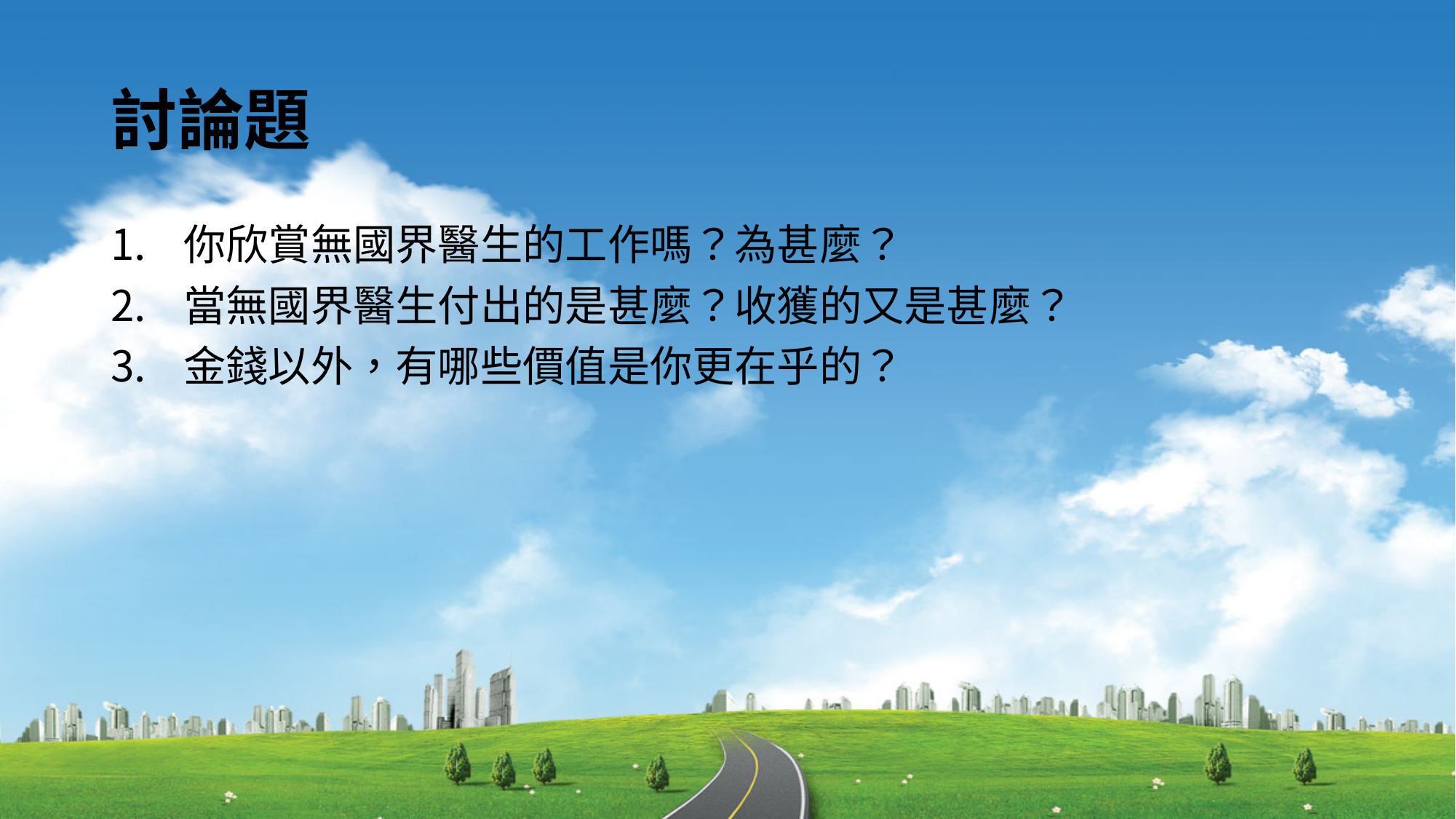

# 討論題
你欣賞無國界醫生的工作嗎？為甚麼？
當無國界醫生付出的是甚麼？收獲的又是甚麼？
金錢以外，有哪些價值是你更在乎的？